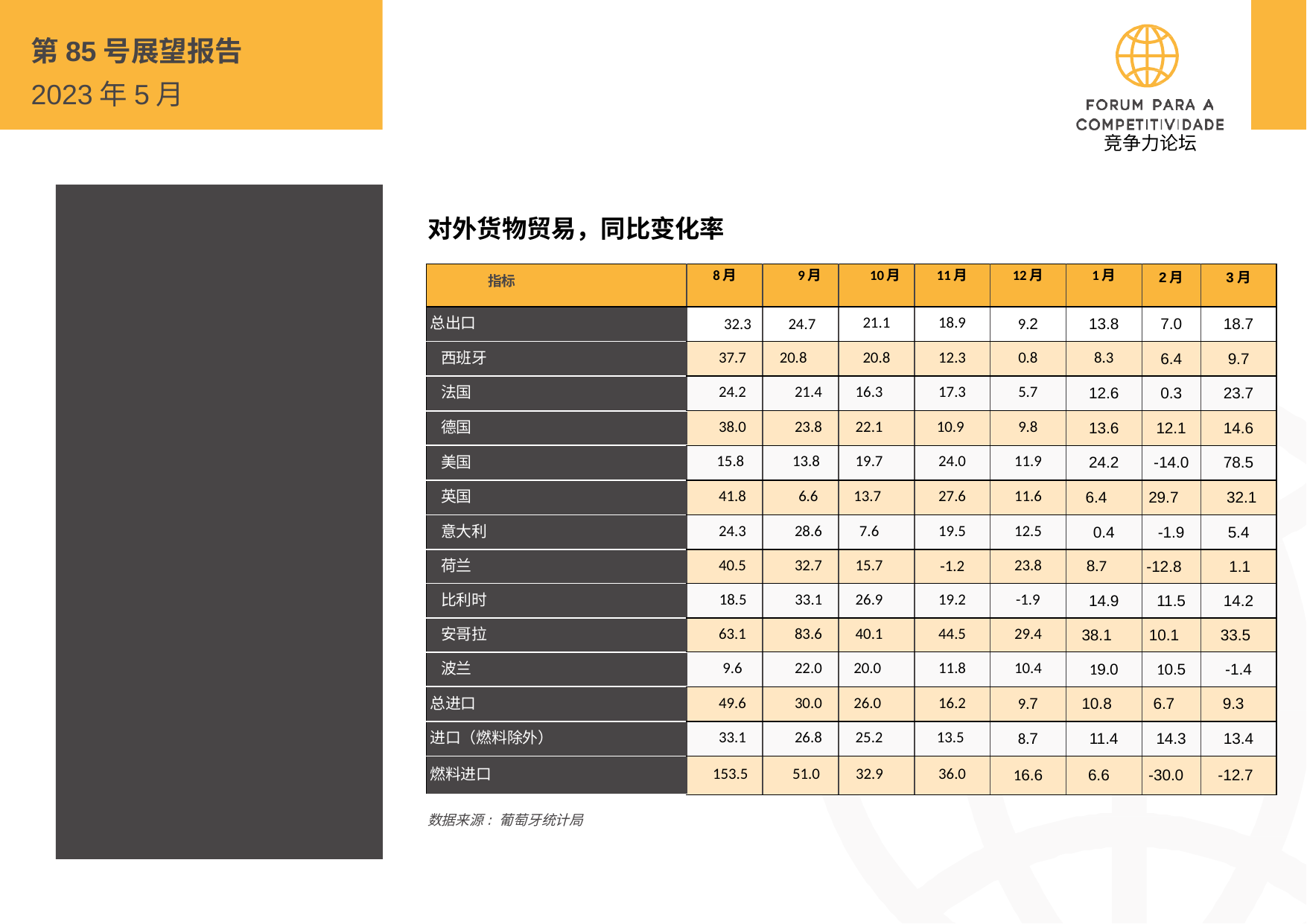

第85号展望报告
2023年5月
   竞争力论坛

对外货物贸易，同比变化率
| 指标 | 8月 | 9月 | 10月 | 11月 | 12月 | 1月 | 2月 | 3月 |
| --- | --- | --- | --- | --- | --- | --- | --- | --- |
| 总出口 | 32.3 | 24.7 | 21.1 | 18.9 | 9.2 | 13.8 | 7.0 | 18.7 |
| 西班牙 | 37.7 | 20.8 | 20.8 | 12.3 | 0.8 | 8.3 | 6.4 | 9.7 |
| 法国 | 24.2 | 21.4 | 16.3 | 17.3 | 5.7 | 12.6 | 0.3 | 23.7 |
| 德国 | 38.0 | 23.8 | 22.1 | 10.9 | 9.8 | 13.6 | 12.1 | 14.6 |
| 美国 | 15.8 | 13.8 | 19.7 | 24.0 | 11.9 | 24.2 | -14.0 | 78.5 |
| 英国 | 41.8 | 6.6 | 13.7 | 27.6 | 11.6 | 6.4 | 29.7 | 32.1 |
| 意大利 | 24.3 | 28.6 | 7.6 | 19.5 | 12.5 | 0.4 | -1.9 | 5.4 |
| 荷兰 | 40.5 | 32.7 | 15.7 | -1.2 | 23.8 | 8.7 | -12.8 | 1.1 |
| 比利时 | 18.5 | 33.1 | 26.9 | 19.2 | -1.9 | 14.9 | 11.5 | 14.2 |
| 安哥拉 | 63.1 | 83.6 | 40.1 | 44.5 | 29.4 | 38.1 | 10.1 | 33.5 |
| 波兰 | 9.6 | 22.0 | 20.0 | 11.8 | 10.4 | 19.0 | 10.5 | -1.4 |
| 总进口 | 49.6 | 30.0 | 26.0 | 16.2 | 9.7 | 10.8 | 6.7 | 9.3 |
| 进口（燃料除外） | 33.1 | 26.8 | 25.2 | 13.5 | 8.7 | 11.4 | 14.3 | 13.4 |
| 燃料进口 | 153.5 | 51.0 | 32.9 | 36.0 | 16.6 | 6.6 | -30.0 | -12.7 |

数据来源: 葡萄牙统计局